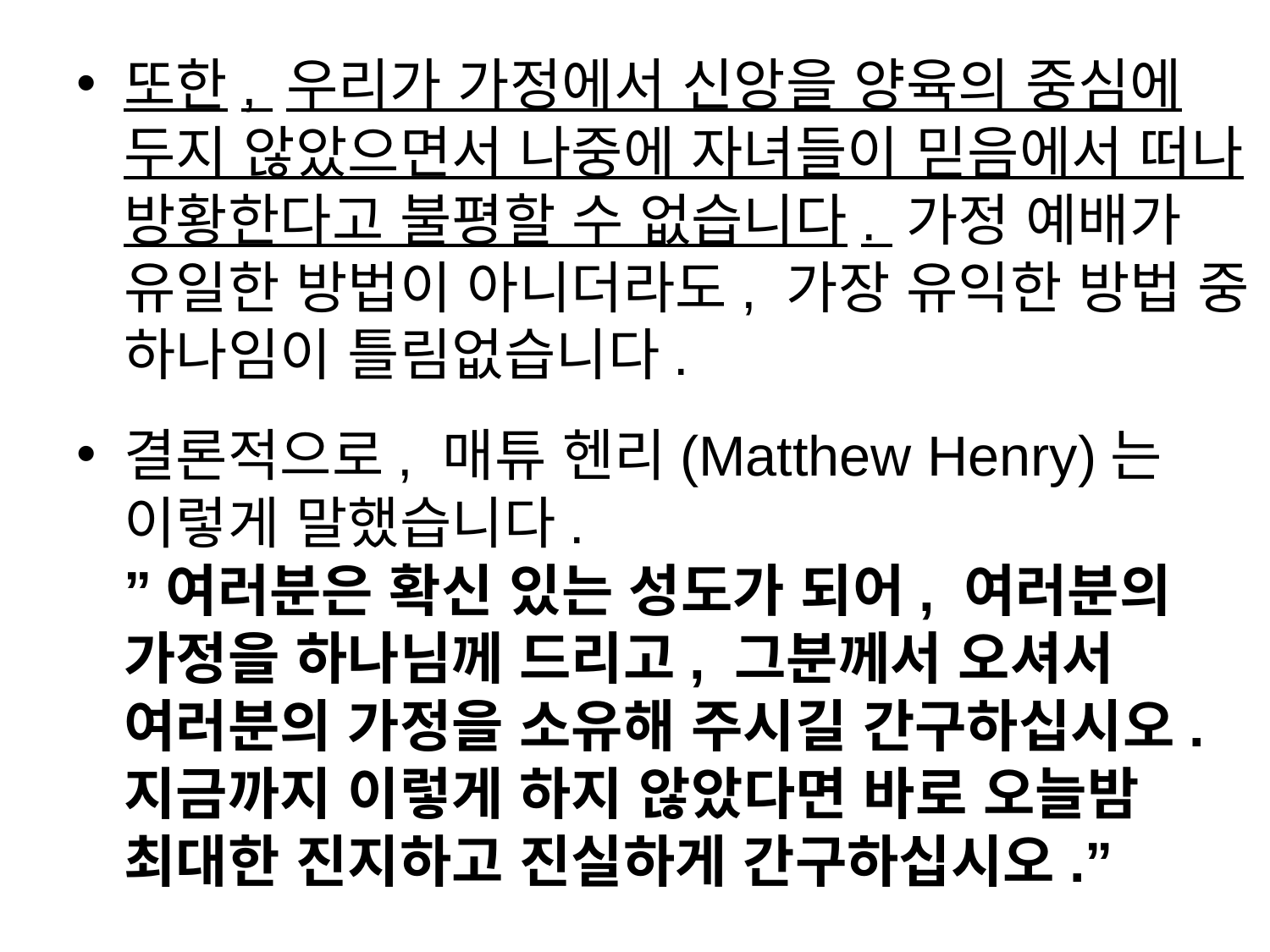

또한, 우리가 가정에서 신앙을 양육의 중심에 두지 않았으면서 나중에 자녀들이 믿음에서 떠나 방황한다고 불평할 수 없습니다. 가정 예배가 유일한 방법이 아니더라도, 가장 유익한 방법 중 하나임이 틀림없습니다.
결론적으로, 매튜 헨리(Matthew Henry)는 이렇게 말했습니다.
”여러분은 확신 있는 성도가 되어, 여러분의 가정을 하나님께 드리고, 그분께서 오셔서 여러분의 가정을 소유해 주시길 간구하십시오. 지금까지 이렇게 하지 않았다면 바로 오늘밤 최대한 진지하고 진실하게 간구하십시오.”